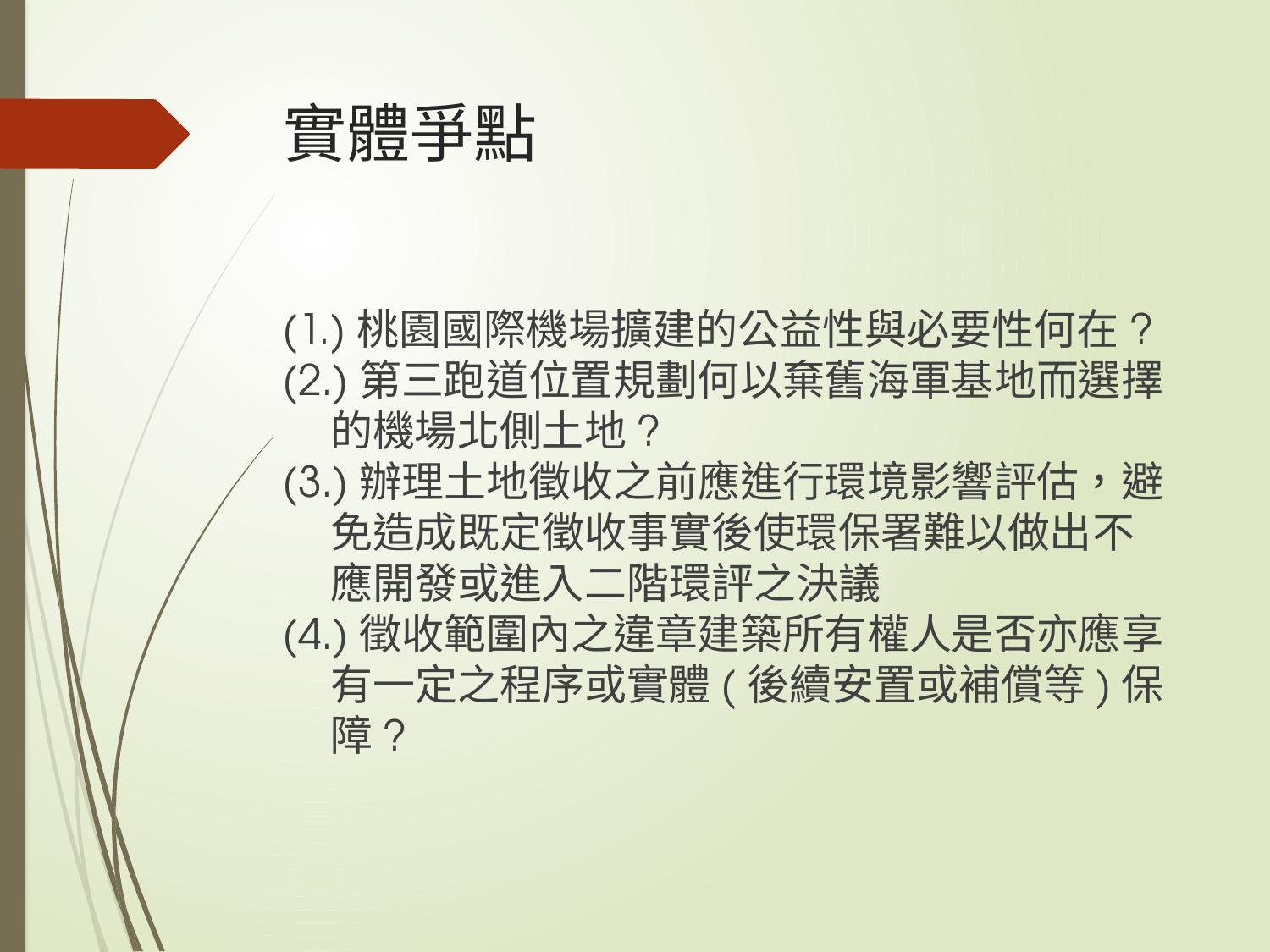

# 實體爭點
(1.)桃園國際機場擴建的公益性與必要性何在?
(2.)第三跑道位置規劃何以棄舊海軍基地而選擇的機場北側土地?
(3.)辦理土地徵收之前應進行環境影響評估，避免造成既定徵收事實後使環保署難以做出不應開發或進入二階環評之決議
(4.)徵收範圍內之違章建築所有權人是否亦應享有一定之程序或實體(後續安置或補償等)保障?